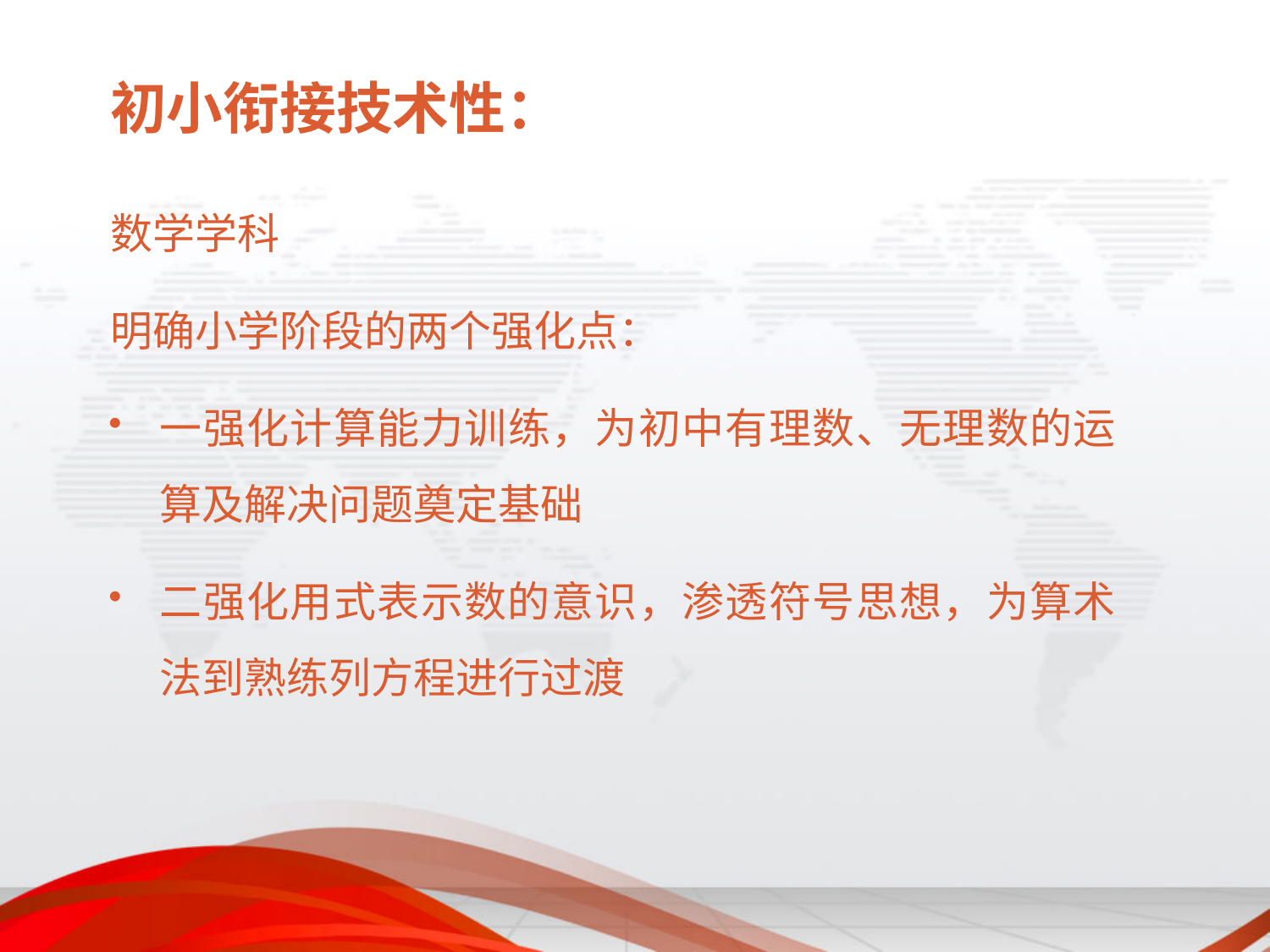

# 初小衔接技术性：
数学学科
明确小学阶段的两个强化点：
一强化计算能力训练，为初中有理数、无理数的运算及解决问题奠定基础
二强化用式表示数的意识，渗透符号思想，为算术法到熟练列方程进行过渡